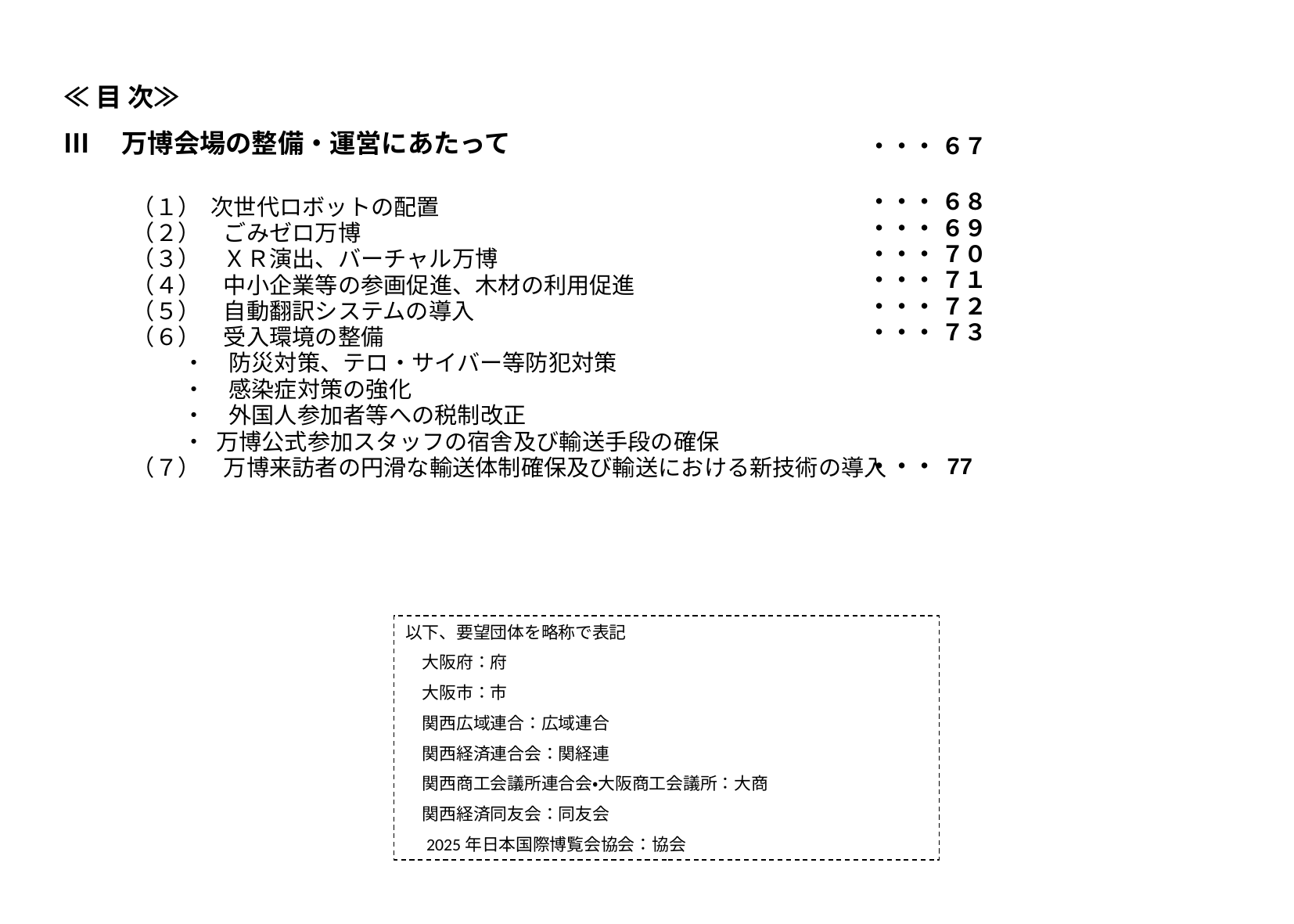

≪目 次≫
Ⅲ　万博会場の整備・運営にあたって

　　　（１）  次世代ロボットの配置
　　　（２）　ごみゼロ万博
　　　（３）　ＸＲ演出、バーチャル万博
　　　（４）　中小企業等の参画促進、木材の利用促進
　　　（５）　自動翻訳システムの導入
　　　（６）　受入環境の整備
　　　　　 ・　防災対策、テロ・サイバー等防犯対策
　　　 　　・　感染症対策の強化
　　　 　　・　外国人参加者等への税制改正
　　　　　 ・  万博公式参加スタッフの宿舎及び輸送手段の確保
　　　（７）　万博来訪者の円滑な輸送体制確保及び輸送における新技術の導入

・・・ ６７
・・・ ６８
・・・ ６９
・・・ ７０
・・・ ７１
・・・ ７２
・・・ ７３

・・・ 77
以下、要望団体を略称で表記
　大阪府：府
　大阪市：市
　関西広域連合：広域連合
　関西経済連合会：関経連
　関西商工会議所連合会・大阪商工会議所：大商
　関西経済同友会：同友会
　2025年日本国際博覧会協会：協会